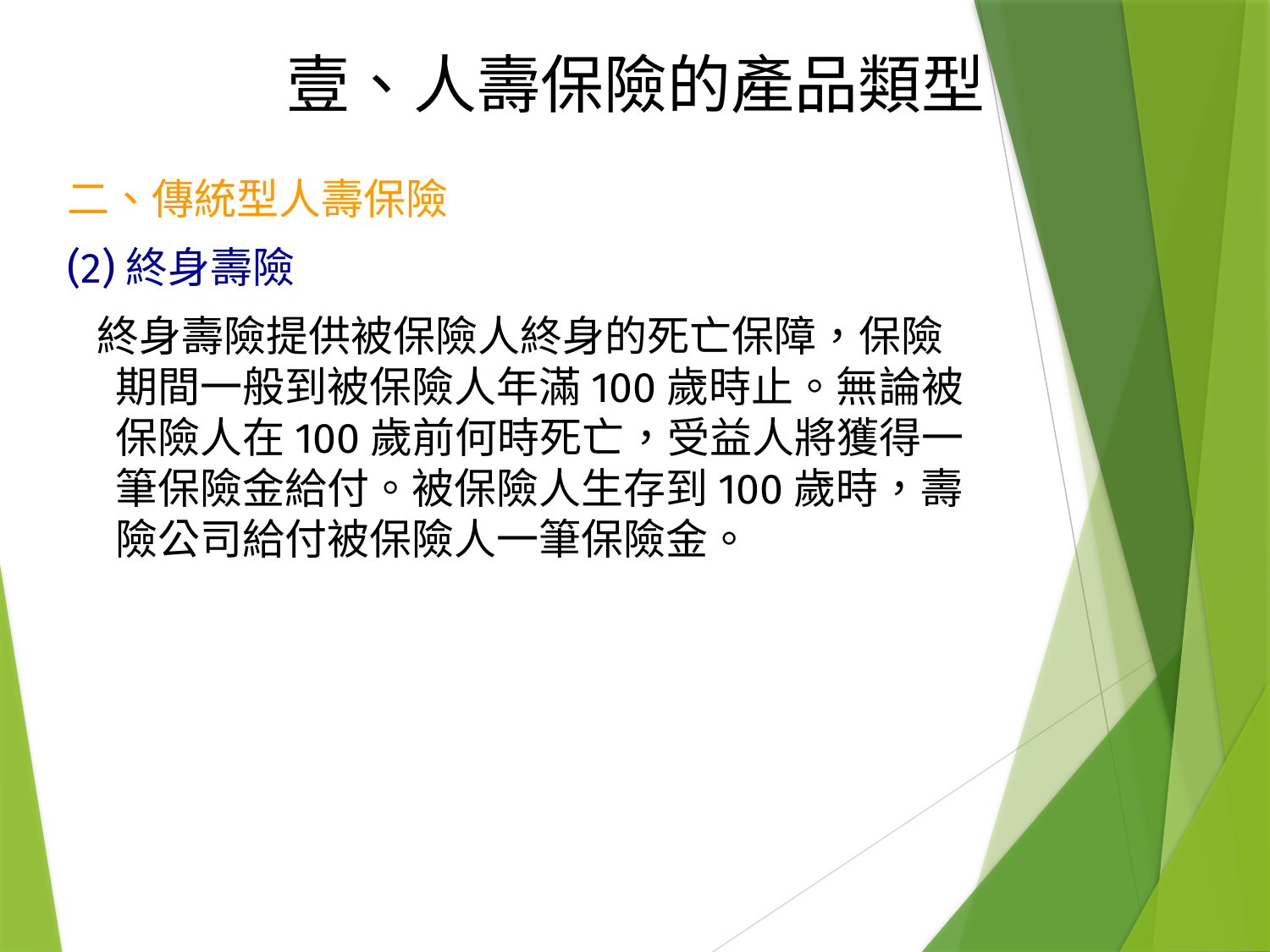

壹、人壽保險的產品類型
二、傳統型人壽保險
(2)終身壽險
  終身壽險提供被保險人終身的死亡保障，保險期間一般到被保險人年滿100歲時止。無論被保險人在100歲前何時死亡，受益人將獲得一筆保險金給付。被保險人生存到100歲時，壽險公司給付被保險人一筆保險金。